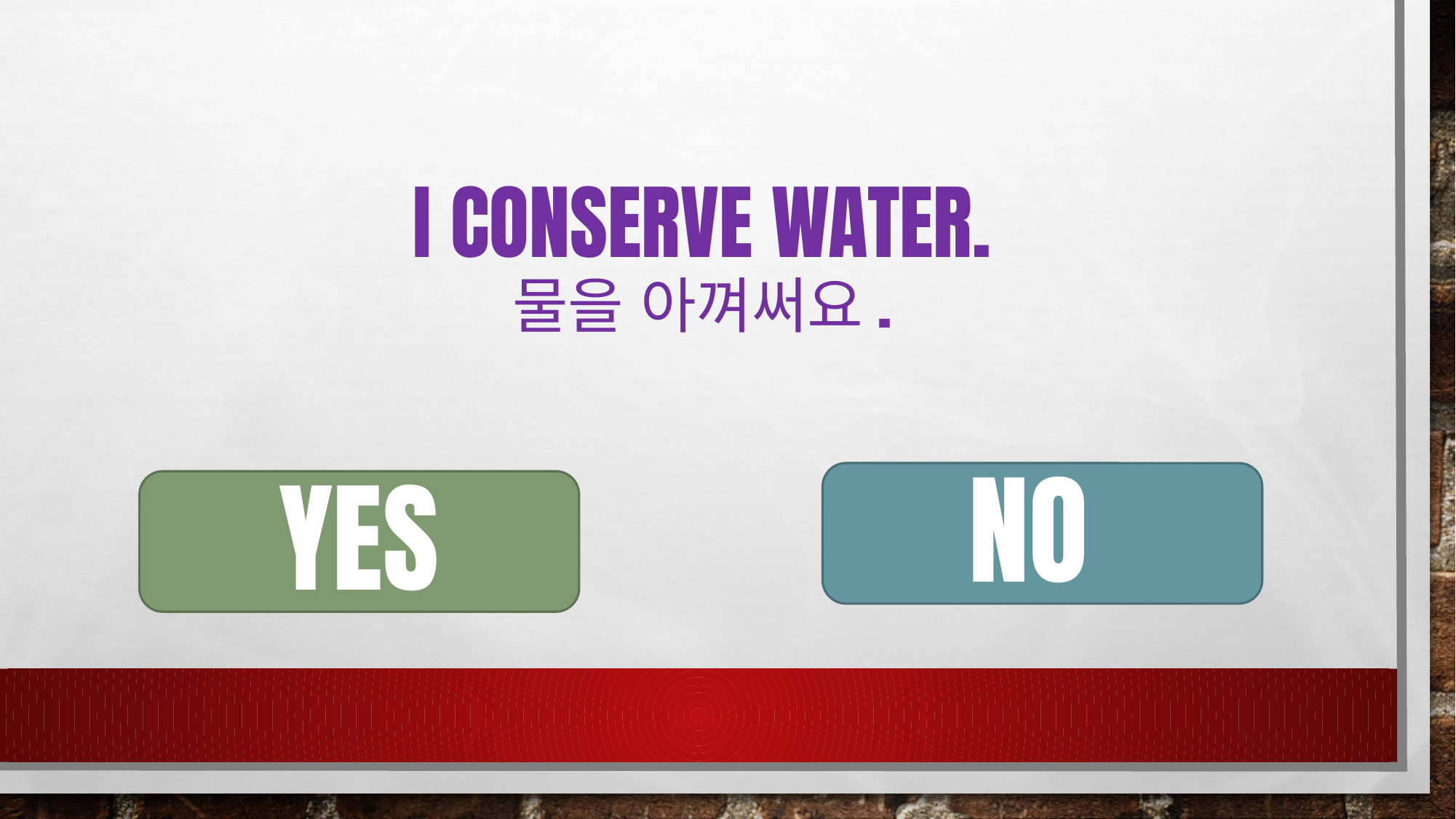

# I conserve water. 물을 아껴써요.
NO
YES